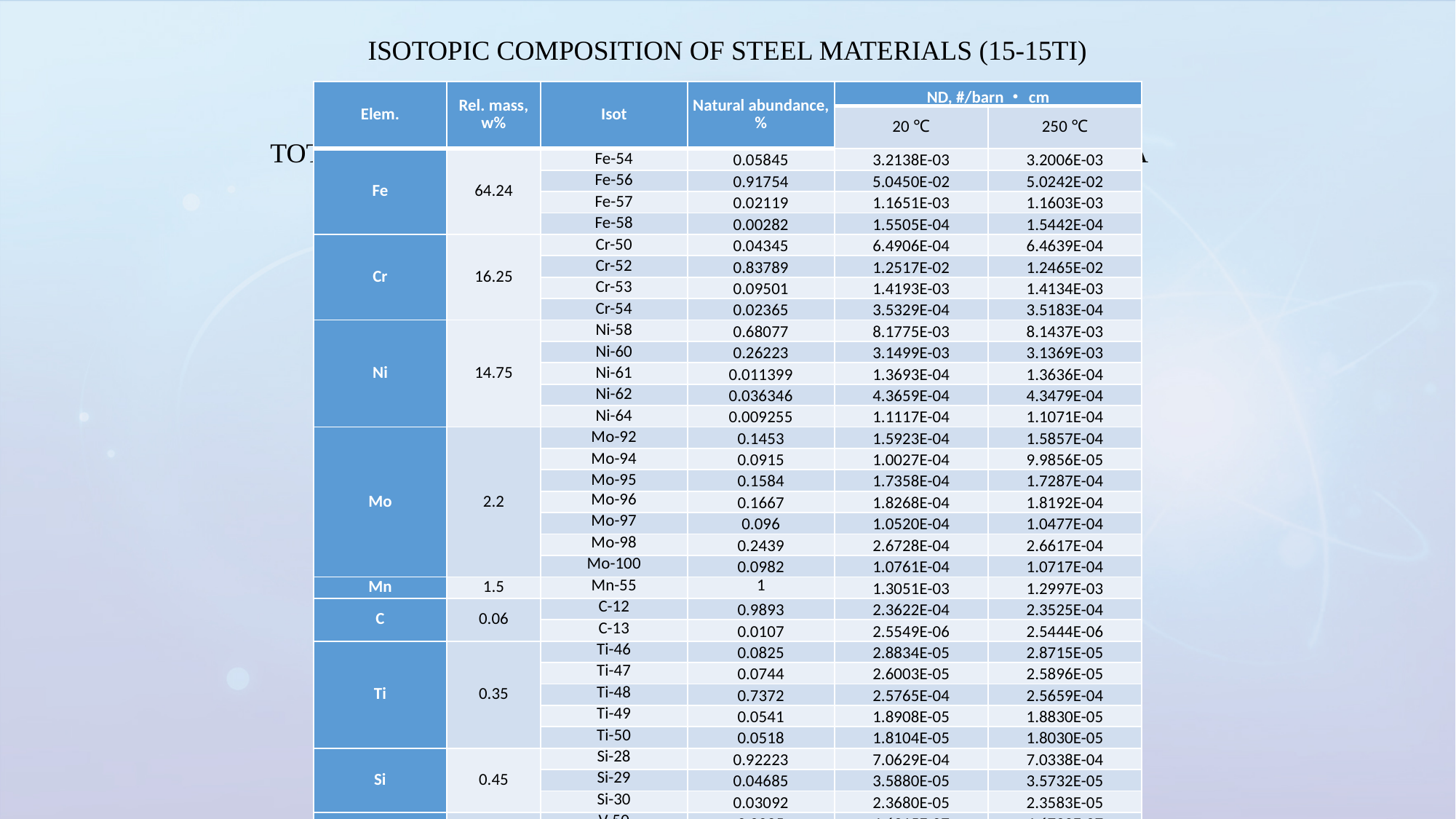

ISOTOPIC COMPOSITION OF STEEL MATERIALS (15-15TI)
| Elem. | Rel. mass, w% | Isot | Natural abundance, % | ND, #/barn・cm |  |
| --- | --- | --- | --- | --- | --- |
|  |  |  |  | 20 ℃ | 250 ℃ |
| Fe | 64.24 | Fe-54 | 0.05845 | 3.2138E-03 | 3.2006E-03 |
|  |  | Fe-56 | 0.91754 | 5.0450E-02 | 5.0242E-02 |
|  |  | Fe-57 | 0.02119 | 1.1651E-03 | 1.1603E-03 |
|  |  | Fe-58 | 0.00282 | 1.5505E-04 | 1.5442E-04 |
| Cr | 16.25 | Cr-50 | 0.04345 | 6.4906E-04 | 6.4639E-04 |
|  |  | Cr-52 | 0.83789 | 1.2517E-02 | 1.2465E-02 |
|  |  | Cr-53 | 0.09501 | 1.4193E-03 | 1.4134E-03 |
|  |  | Cr-54 | 0.02365 | 3.5329E-04 | 3.5183E-04 |
| Ni | 14.75 | Ni-58 | 0.68077 | 8.1775E-03 | 8.1437E-03 |
|  |  | Ni-60 | 0.26223 | 3.1499E-03 | 3.1369E-03 |
|  |  | Ni-61 | 0.011399 | 1.3693E-04 | 1.3636E-04 |
|  |  | Ni-62 | 0.036346 | 4.3659E-04 | 4.3479E-04 |
|  |  | Ni-64 | 0.009255 | 1.1117E-04 | 1.1071E-04 |
| Mo | 2.2 | Mo-92 | 0.1453 | 1.5923E-04 | 1.5857E-04 |
|  |  | Mo-94 | 0.0915 | 1.0027E-04 | 9.9856E-05 |
|  |  | Mo-95 | 0.1584 | 1.7358E-04 | 1.7287E-04 |
|  |  | Mo-96 | 0.1667 | 1.8268E-04 | 1.8192E-04 |
|  |  | Mo-97 | 0.096 | 1.0520E-04 | 1.0477E-04 |
|  |  | Mo-98 | 0.2439 | 2.6728E-04 | 2.6617E-04 |
|  |  | Mo-100 | 0.0982 | 1.0761E-04 | 1.0717E-04 |
| Mn | 1.5 | Mn-55 | 1 | 1.3051E-03 | 1.2997E-03 |
| C | 0.06 | C-12 | 0.9893 | 2.3622E-04 | 2.3525E-04 |
|  |  | C-13 | 0.0107 | 2.5549E-06 | 2.5444E-06 |
| Ti | 0.35 | Ti-46 | 0.0825 | 2.8834E-05 | 2.8715E-05 |
|  |  | Ti-47 | 0.0744 | 2.6003E-05 | 2.5896E-05 |
|  |  | Ti-48 | 0.7372 | 2.5765E-04 | 2.5659E-04 |
|  |  | Ti-49 | 0.0541 | 1.8908E-05 | 1.8830E-05 |
|  |  | Ti-50 | 0.0518 | 1.8104E-05 | 1.8030E-05 |
| Si | 0.45 | Si-28 | 0.92223 | 7.0629E-04 | 7.0338E-04 |
|  |  | Si-29 | 0.04685 | 3.5880E-05 | 3.5732E-05 |
|  |  | Si-30 | 0.03092 | 2.3680E-05 | 2.3583E-05 |
| V | 0.2 | V-50 | 0.0025 | 4.6915E-07 | 4.6722E-07 |
|  |  | V-51 | 0.9975 | 1.8719E-04 | 1.8642E-04 |
TOTAL MASSES OF FUEL AND BLANKET COMPONENTS IN A FUEL SA
| Component | Mass, kg/SA |  |
| --- | --- | --- |
|  | Fuel | Blanket |
| UO2 | 5.28127 | 4.56629 |
| U | 4.6460 | 4.01855 |
| U-235 | 2.9820 | 0.0179 |
ISOTOPIC COMPOSITION OF FUEL AND BLANKET
| Isotope | ND, #/barn·cm |  |
| --- | --- | --- |
|  | 20 ℃ | 250 ℃ |
| U-235 | 1.5062E-02 | 1.4948E-02 |
| U-238 | 8.4052E-03 | 8.3417E-03 |
| O-16 | 4.6934E-02 | 4.6580E-02 |